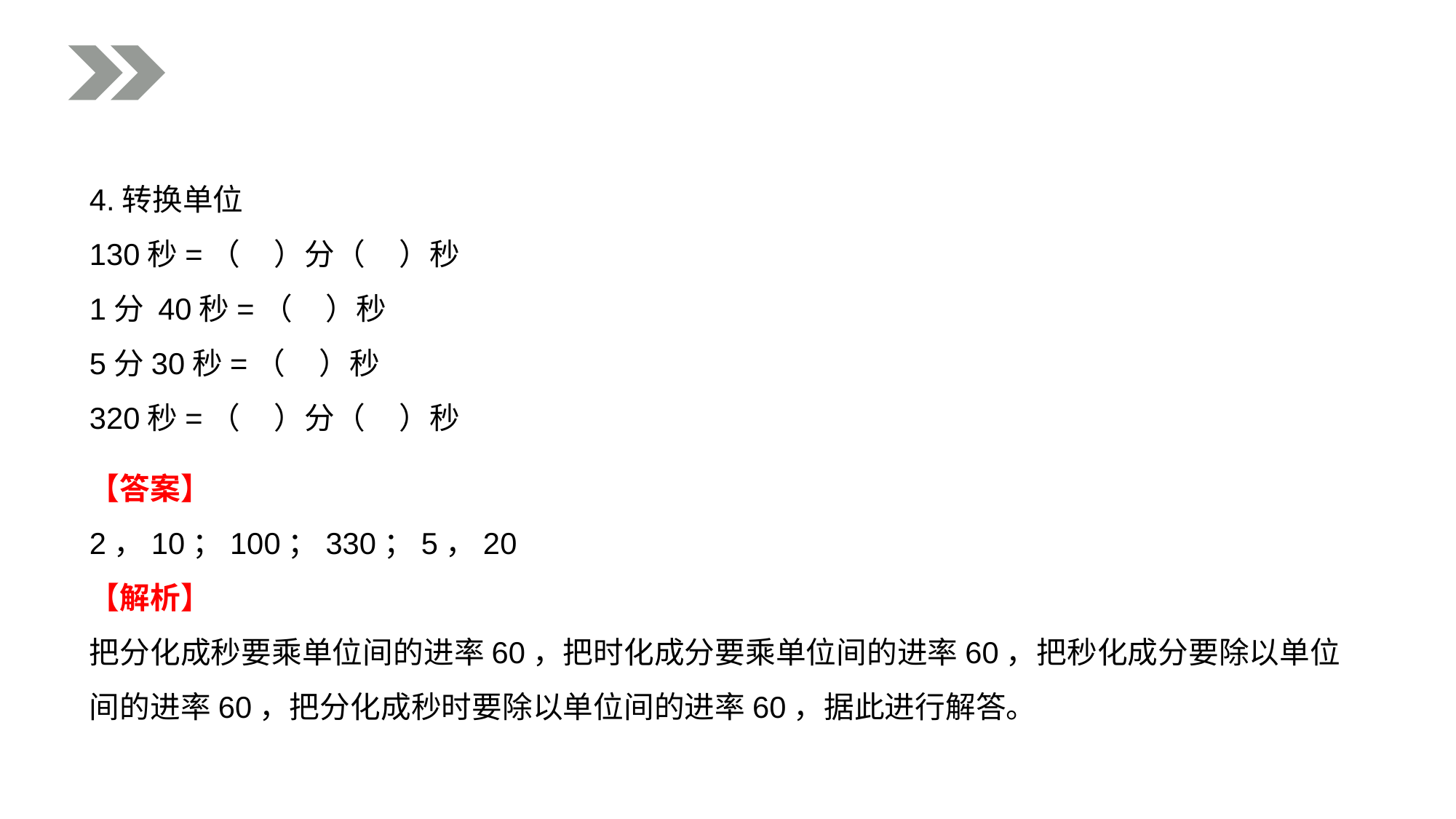

4.转换单位
130秒=（     ）分（     ）秒
1分 40秒=（     ）秒
5分30秒=（     ）秒
320秒=（     ）分（     ）秒
【答案】
2，10；100；330；5，20
【解析】
把分化成秒要乘单位间的进率60，把时化成分要乘单位间的进率60，把秒化成分要除以单位间的进率60，把分化成秒时要除以单位间的进率60，据此进行解答。